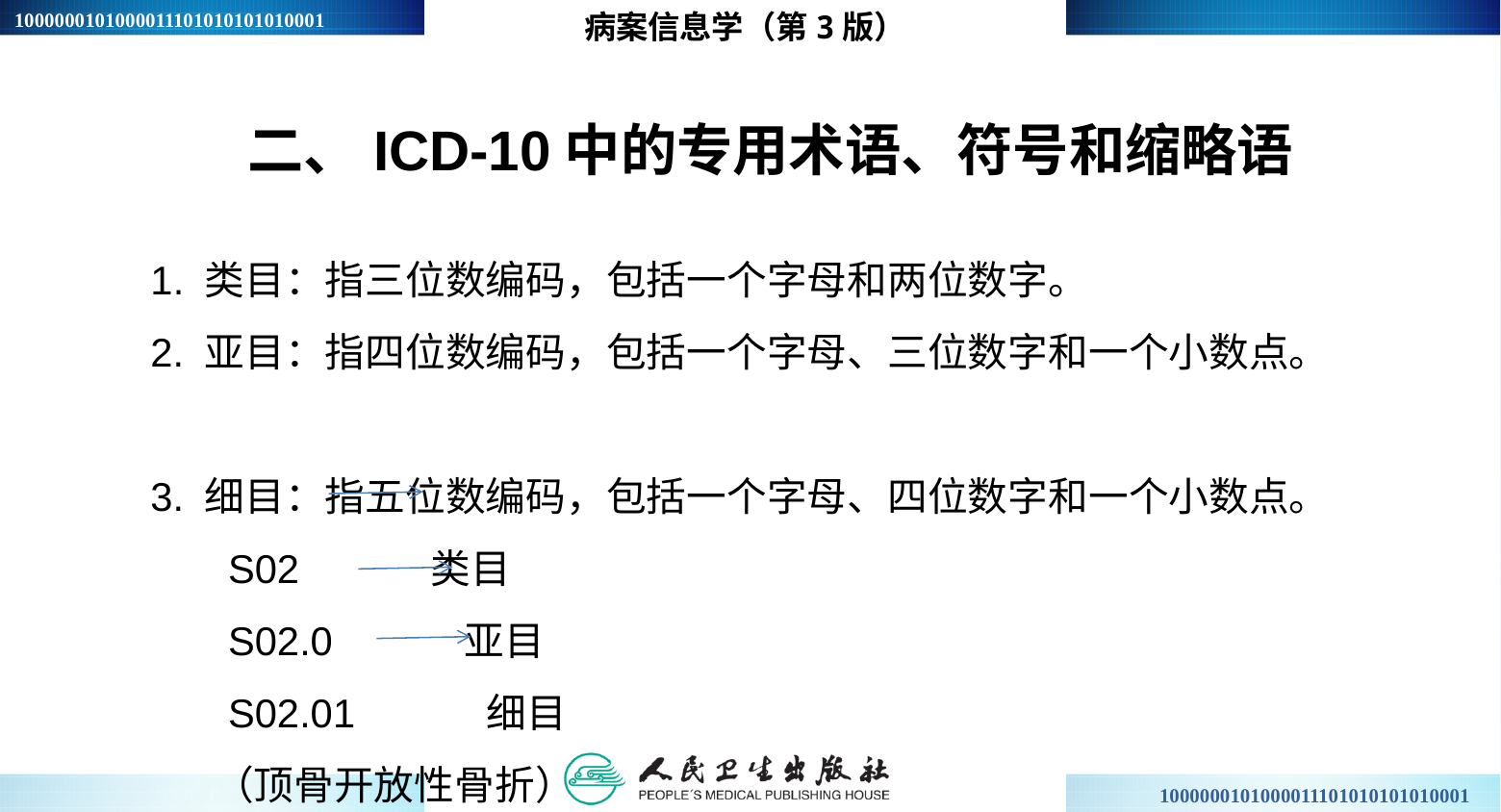

病案信息学（第3版）
# 二、ICD-10中的专用术语、符号和缩略语
1. 类目：指三位数编码，包括一个字母和两位数字。
2. 亚目：指四位数编码，包括一个字母、三位数字和一个小数点。
3. 细目：指五位数编码，包括一个字母、四位数字和一个小数点。
       S02           类目
       S02.0           亚目
       S02.01           细目
      （顶骨开放性骨折）